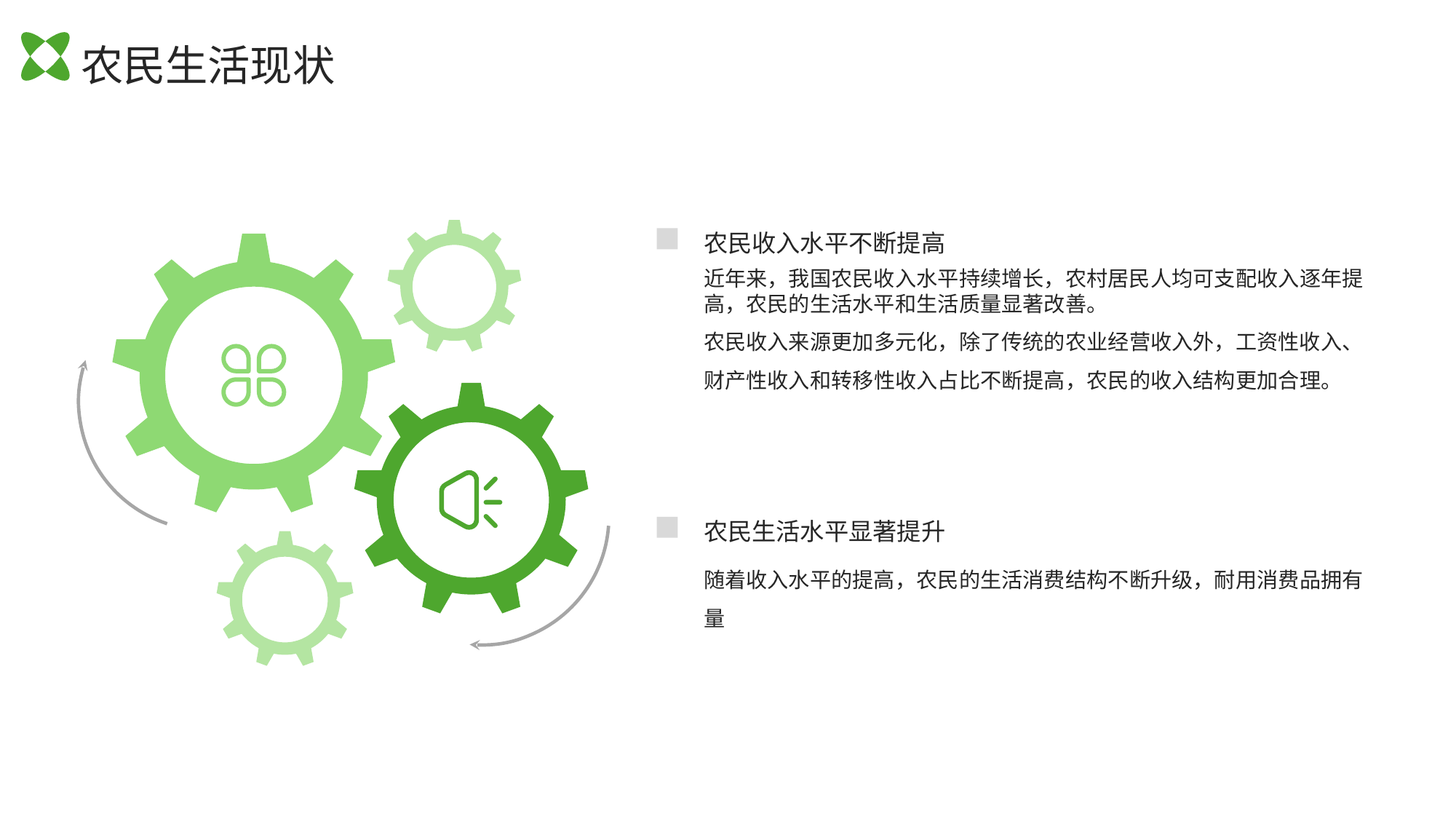

农民生活现状

农民收入水平不断提高

近年来，我国农民收入水平持续增长，农村居民人均可支配收入逐年提高，农民的生活水平和生活质量显著改善。
农民收入来源更加多元化，除了传统的农业经营收入外，工资性收入、财产性收入和转移性收入占比不断提高，农民的收入结构更加合理。

农民生活水平显著提升

随着收入水平的提高，农民的生活消费结构不断升级，耐用消费品拥有量